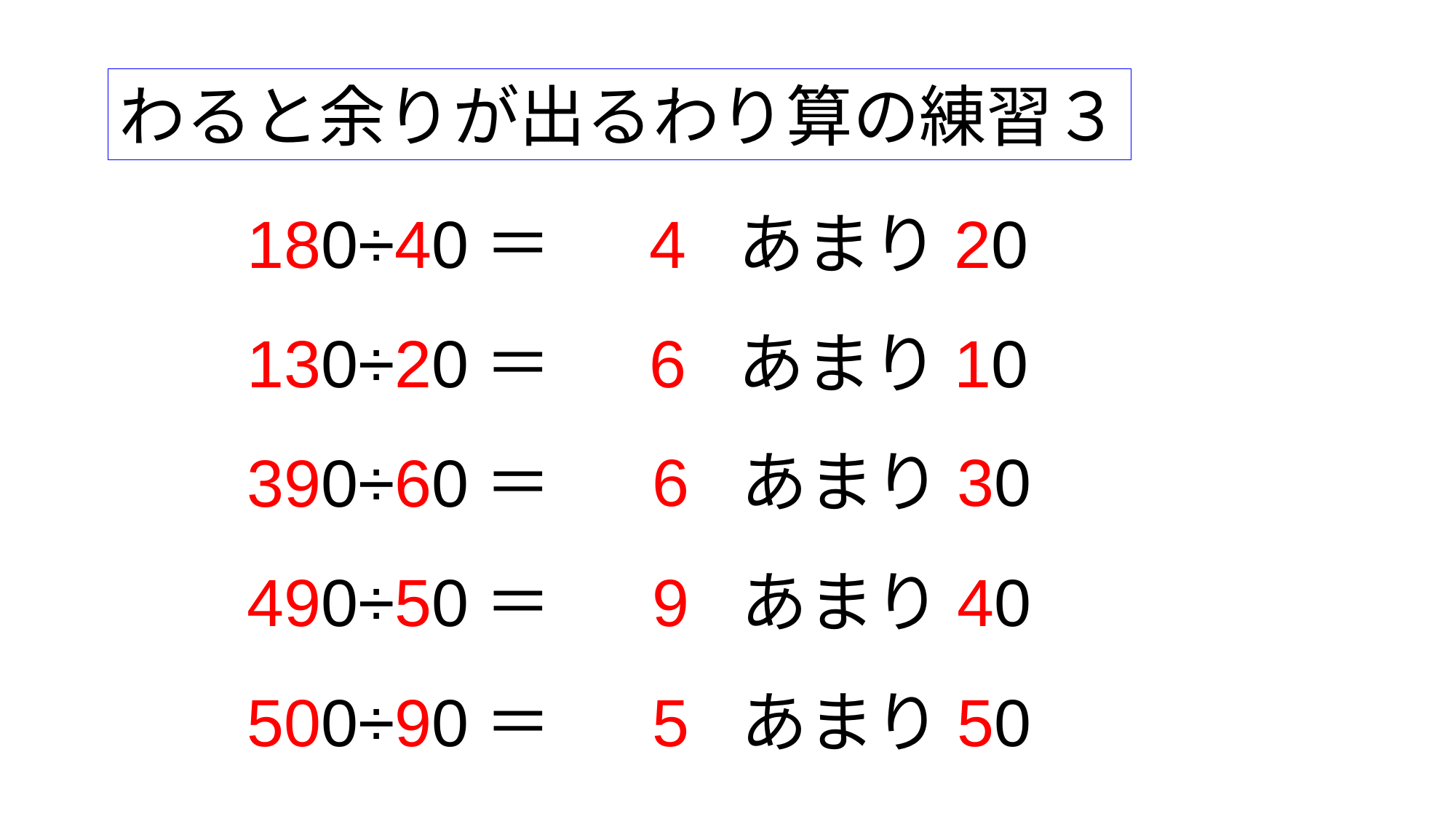

わると余りが出るわり算の練習３
180÷40＝
4
あまり20
6
あまり10
130÷20＝
6
あまり30
390÷60＝
490÷50＝
9
あまり40
500÷90＝
5
あまり50